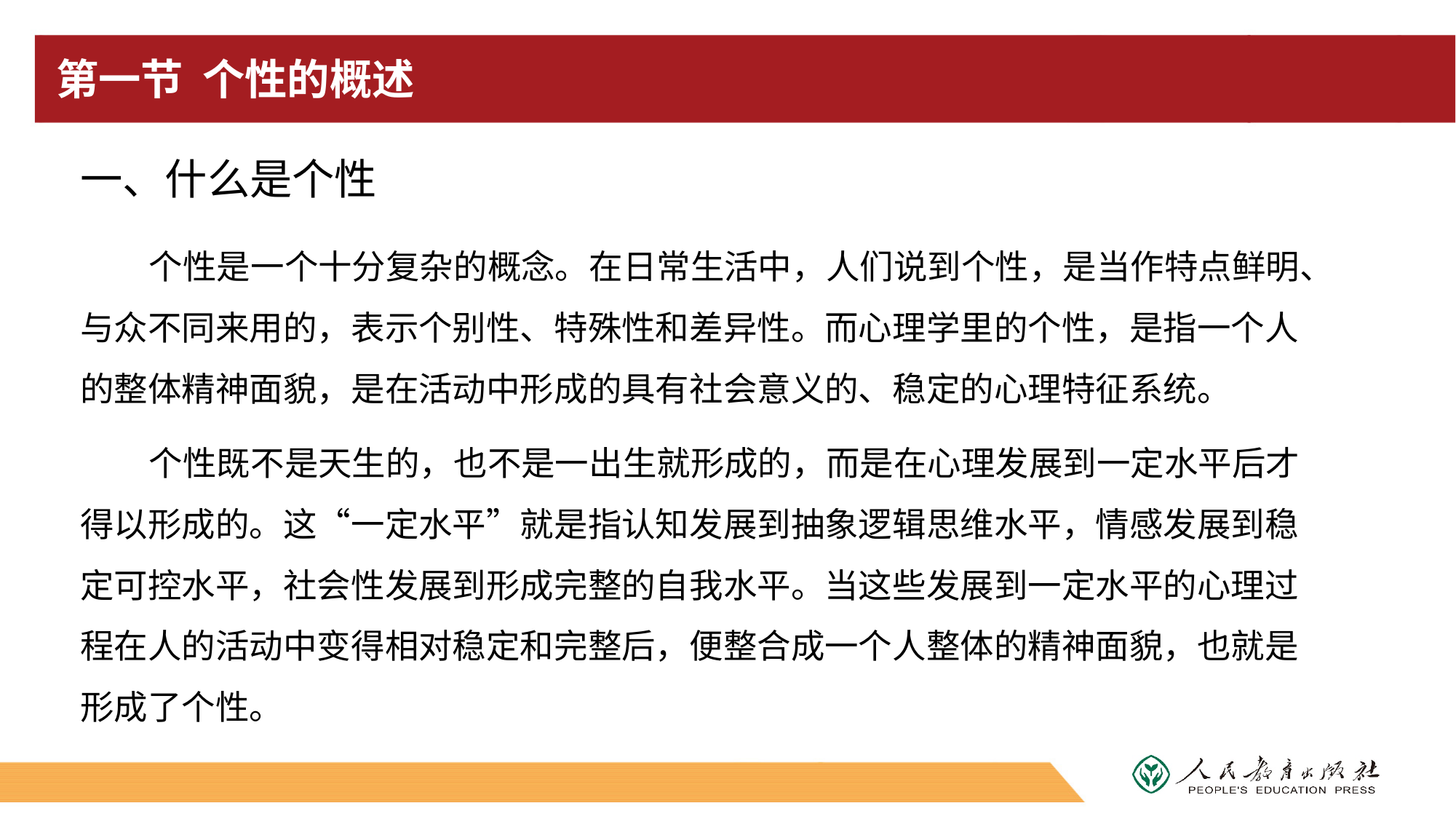

# 第一节  个性的概述
一、什么是个性
个性是一个十分复杂的概念。在日常生活中，人们说到个性，是当作特点鲜明、与众不同来用的，表示个别性、特殊性和差异性。而心理学里的个性，是指一个人的整体精神面貌，是在活动中形成的具有社会意义的、稳定的心理特征系统。
个性既不是天生的，也不是一出生就形成的，而是在心理发展到一定水平后才得以形成的。这“一定水平”就是指认知发展到抽象逻辑思维水平，情感发展到稳定可控水平，社会性发展到形成完整的自我水平。当这些发展到一定水平的心理过程在人的活动中变得相对稳定和完整后，便整合成一个人整体的精神面貌，也就是形成了个性。